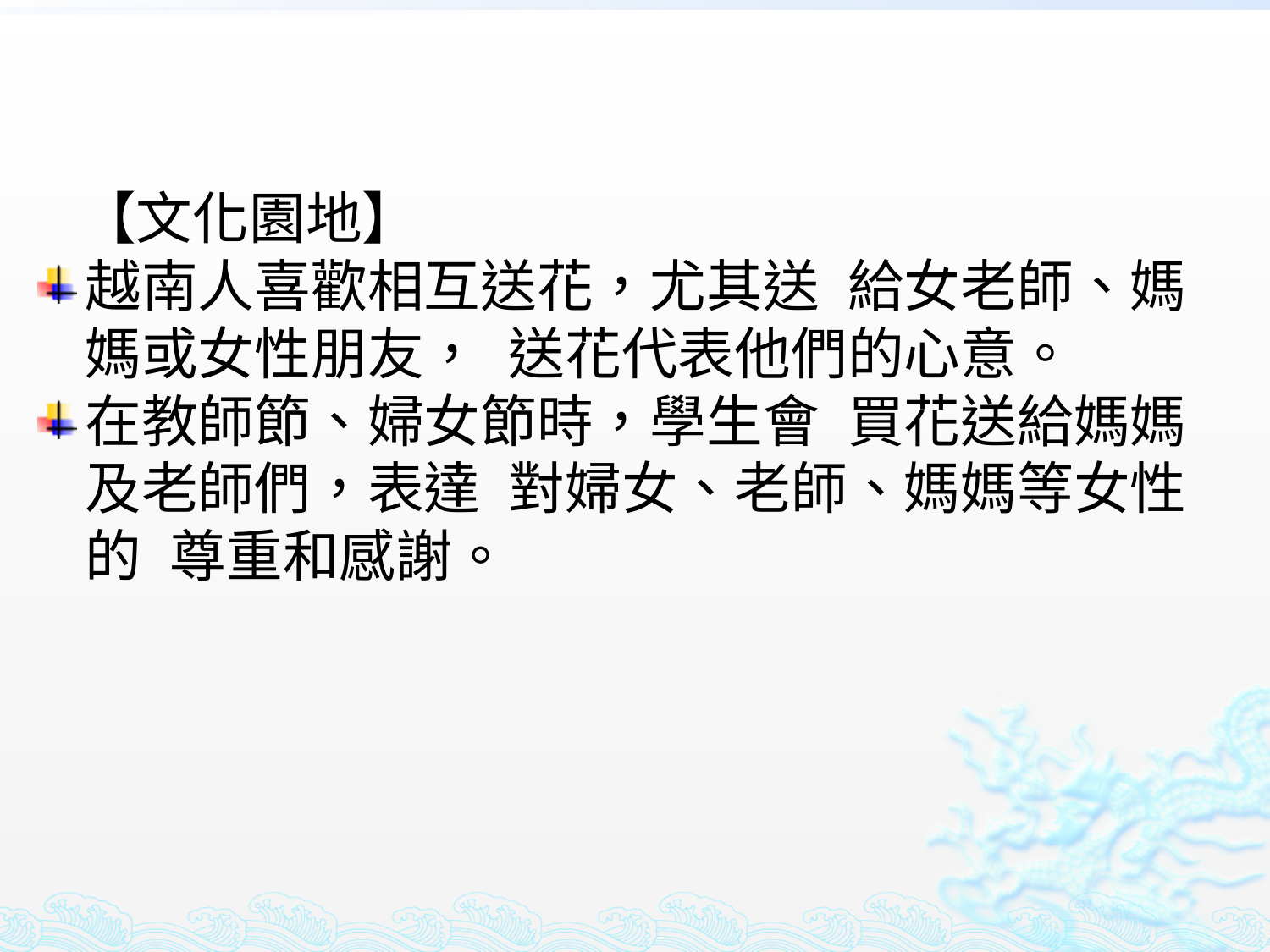

【文化園地】
越南人喜歡相互送花，尤其送 給女老師、媽媽或女性朋友， 送花代表他們的心意。
在教師節、婦女節時，學生會 買花送給媽媽及老師們，表達 對婦女、老師、媽媽等女性的 尊重和感謝。